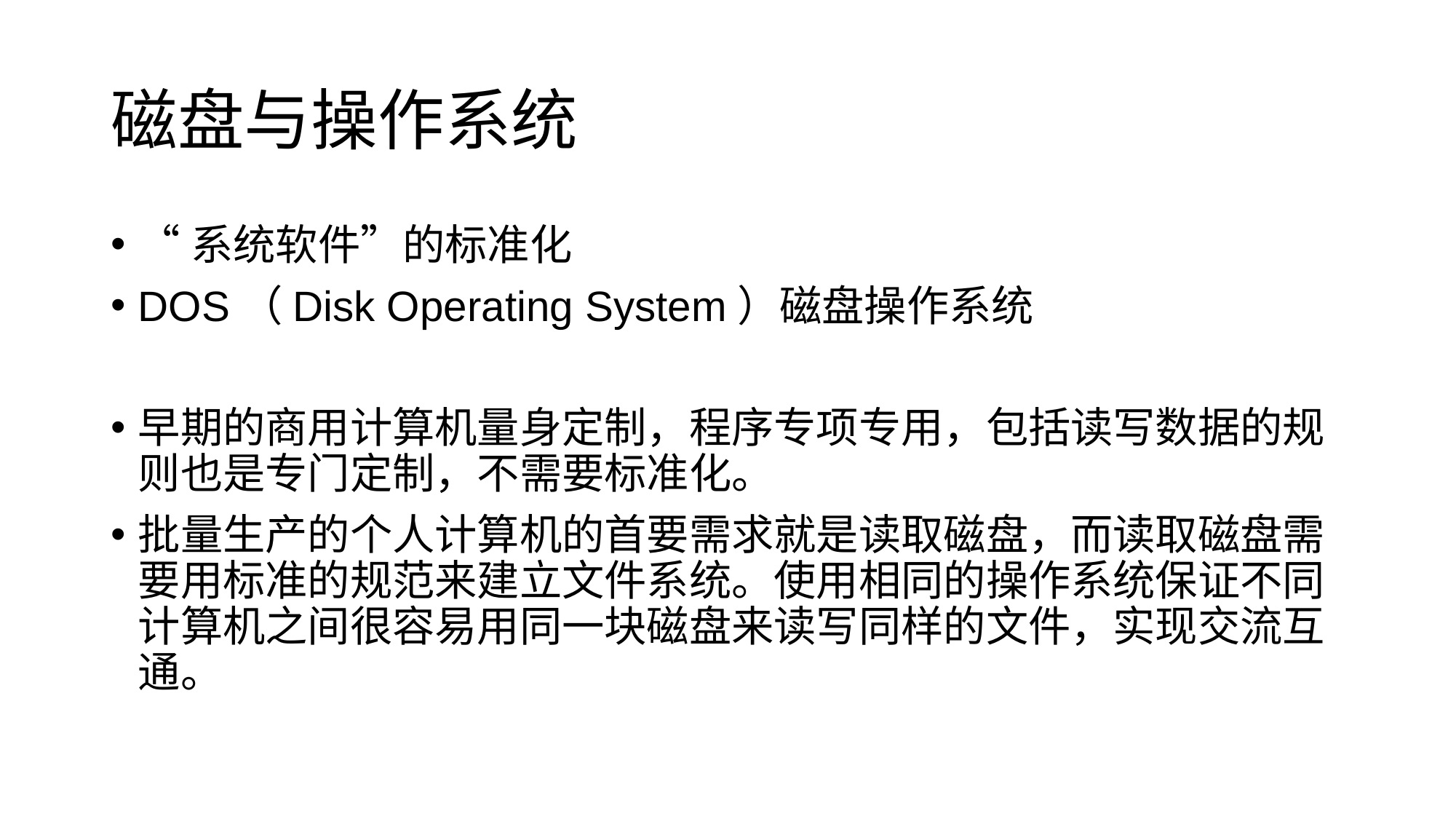

# 磁盘与操作系统
“系统软件”的标准化
DOS（Disk Operating System）磁盘操作系统

早期的商用计算机量身定制，程序专项专用，包括读写数据的规则也是专门定制，不需要标准化。
批量生产的个人计算机的首要需求就是读取磁盘，而读取磁盘需要用标准的规范来建立文件系统。使用相同的操作系统保证不同计算机之间很容易用同一块磁盘来读写同样的文件，实现交流互通。